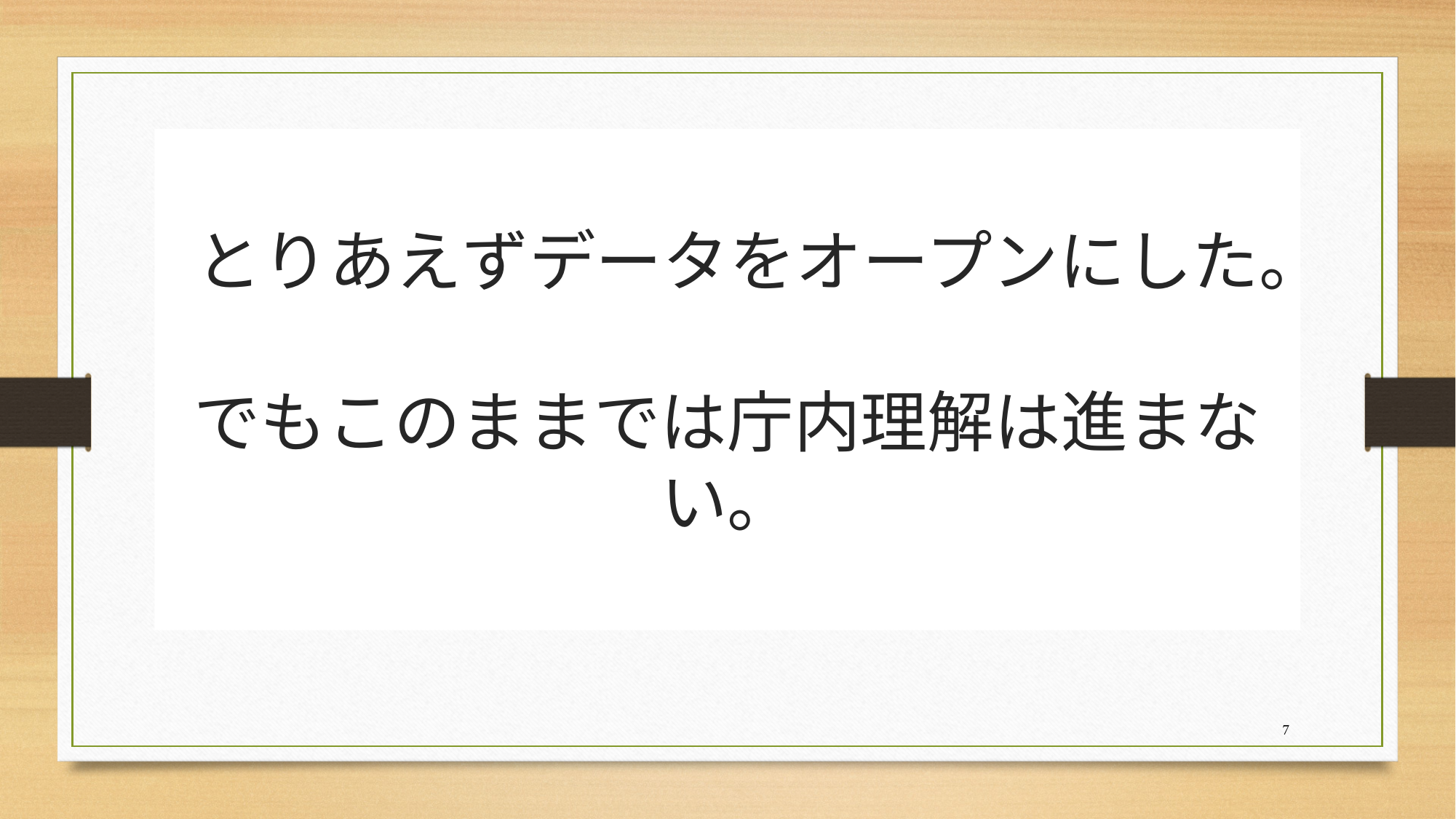

# とりあえずデータをオープンにした。 でもこのままでは庁内理解は進まない。
7